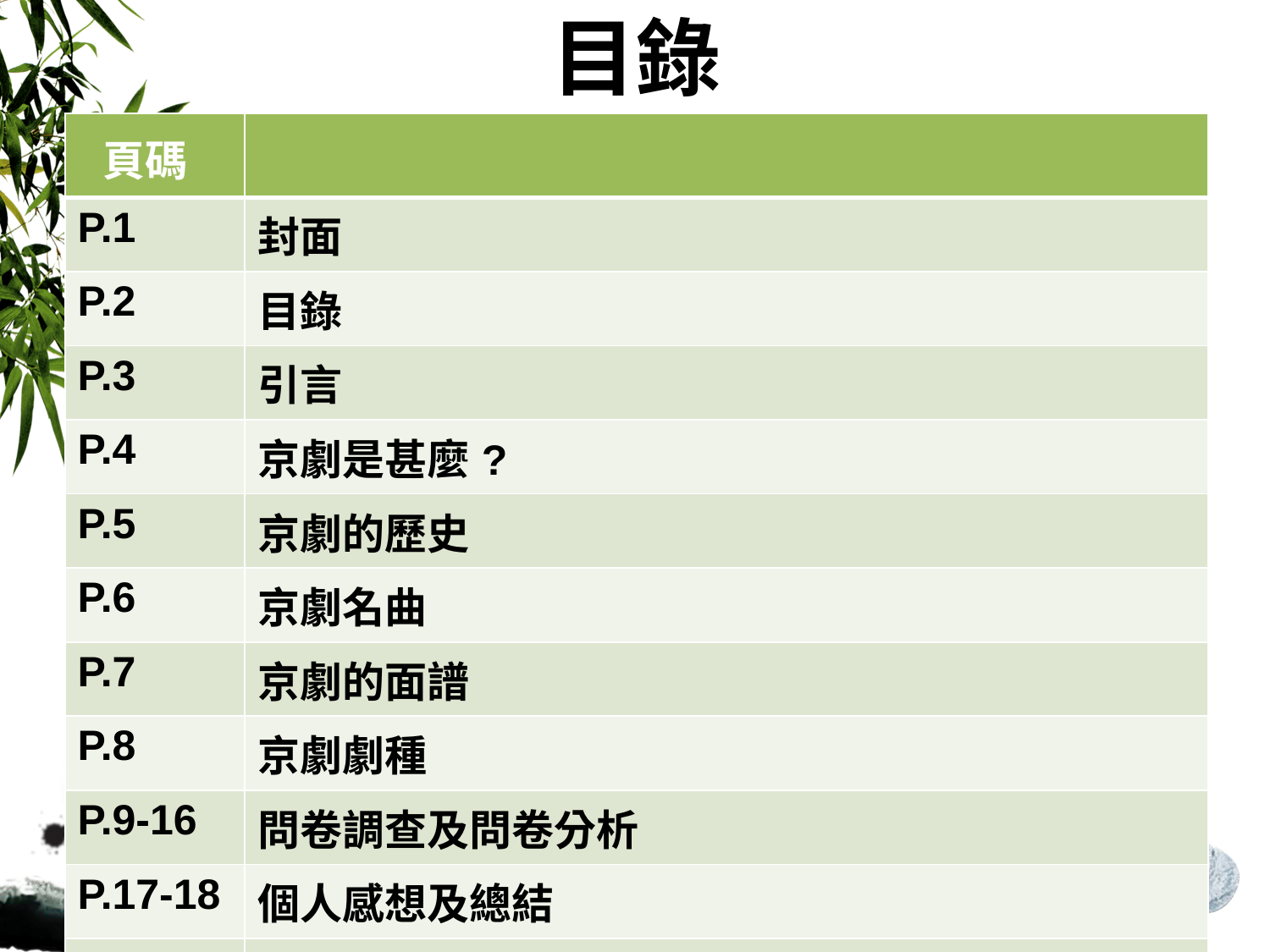

# 目錄
| 頁碼 |  |
| --- | --- |
| P.1 | 封面 |
| P.2 | 目錄 |
| P.3 | 引言 |
| P.4 | 京劇是甚麼? |
| P.5 | 京劇的歷史 |
| P.6 | 京劇名曲 |
| P.7 | 京劇的面譜 |
| P.8 | 京劇劇種 |
| P.9-16 | 問卷調查及問卷分析 |
| P.17-18 | 個人感想及總結 |
| P.19 | 參考網址 |